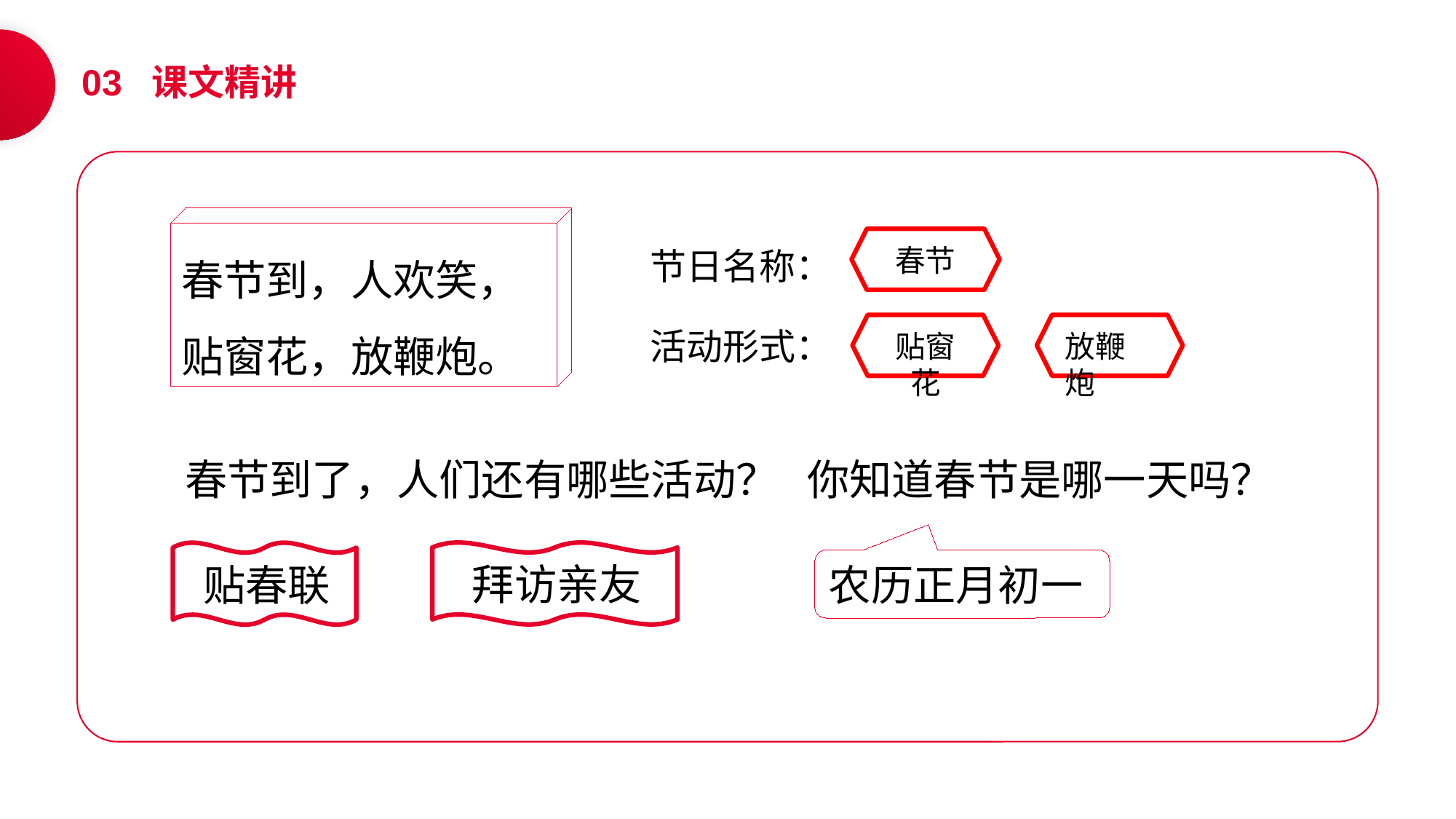

03  课文精讲
春节到，人欢笑，
贴窗花，放鞭炮。
春节
节日名称：
贴窗花
放鞭炮
活动形式：
春节到了，人们还有哪些活动？
你知道春节是哪一天吗？
  拜访亲友
 贴春联
农历正月初一